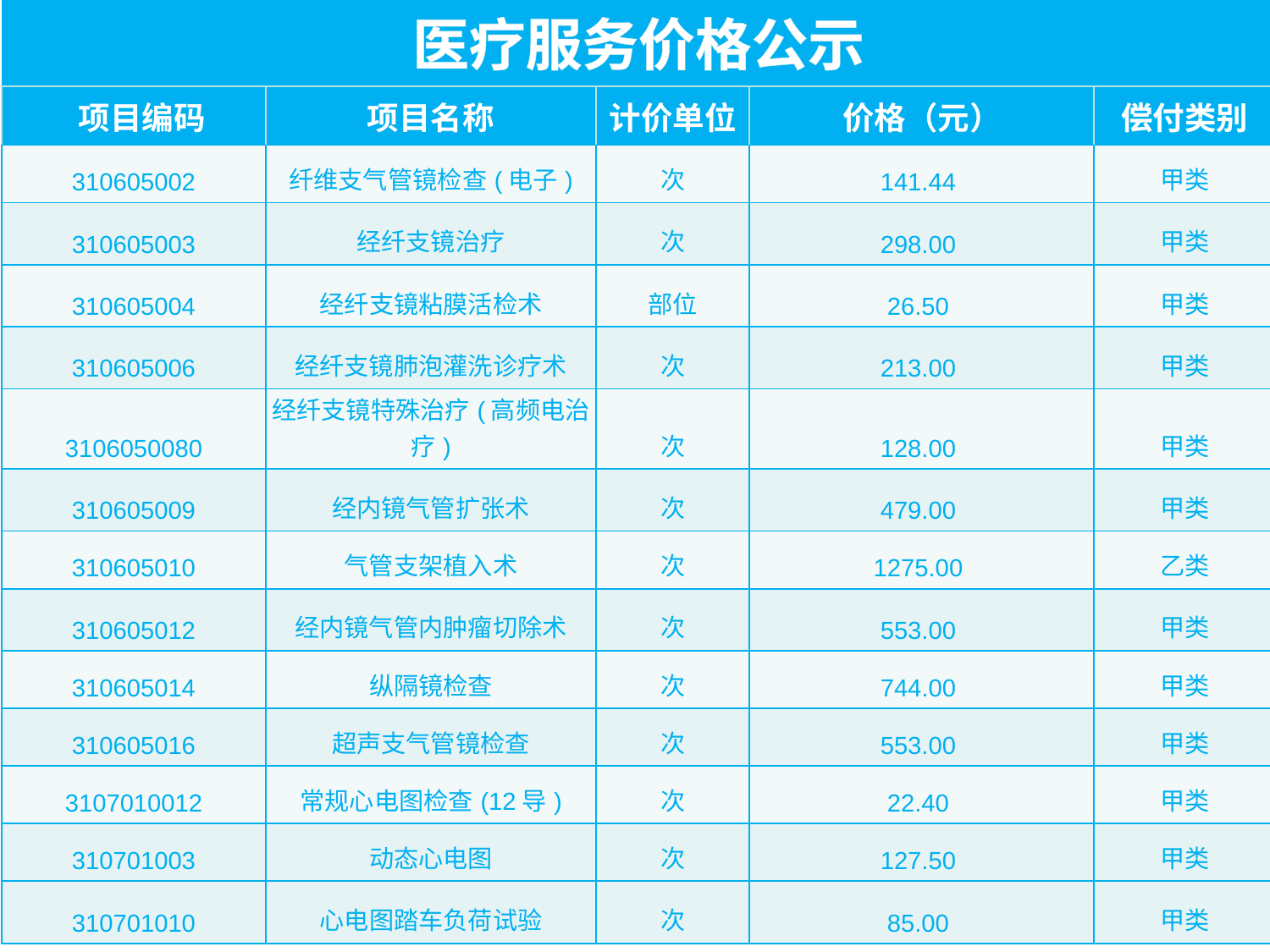

| 医疗服务价格公示 |  |  |  |  |
| --- | --- | --- | --- | --- |
| 项目编码 | 项目名称 | 计价单位 | 价格（元） | 偿付类别 |
| 310605002 | 纤维支气管镜检查(电子) | 次 | 141.44 | 甲类 |
| 310605003 | 经纤支镜治疗 | 次 | 298.00 | 甲类 |
| 310605004 | 经纤支镜粘膜活检术 | 部位 | 26.50 | 甲类 |
| 310605006 | 经纤支镜肺泡灌洗诊疗术 | 次 | 213.00 | 甲类 |
| 3106050080 | 经纤支镜特殊治疗(高频电治疗) | 次 | 128.00 | 甲类 |
| 310605009 | 经内镜气管扩张术 | 次 | 479.00 | 甲类 |
| 310605010 | 气管支架植入术 | 次 | 1275.00 | 乙类 |
| 310605012 | 经内镜气管内肿瘤切除术 | 次 | 553.00 | 甲类 |
| 310605014 | 纵隔镜检查 | 次 | 744.00 | 甲类 |
| 310605016 | 超声支气管镜检查 | 次 | 553.00 | 甲类 |
| 3107010012 | 常规心电图检查(12导) | 次 | 22.40 | 甲类 |
| 310701003 | 动态心电图 | 次 | 127.50 | 甲类 |
| 310701010 | 心电图踏车负荷试验 | 次 | 85.00 | 甲类 |